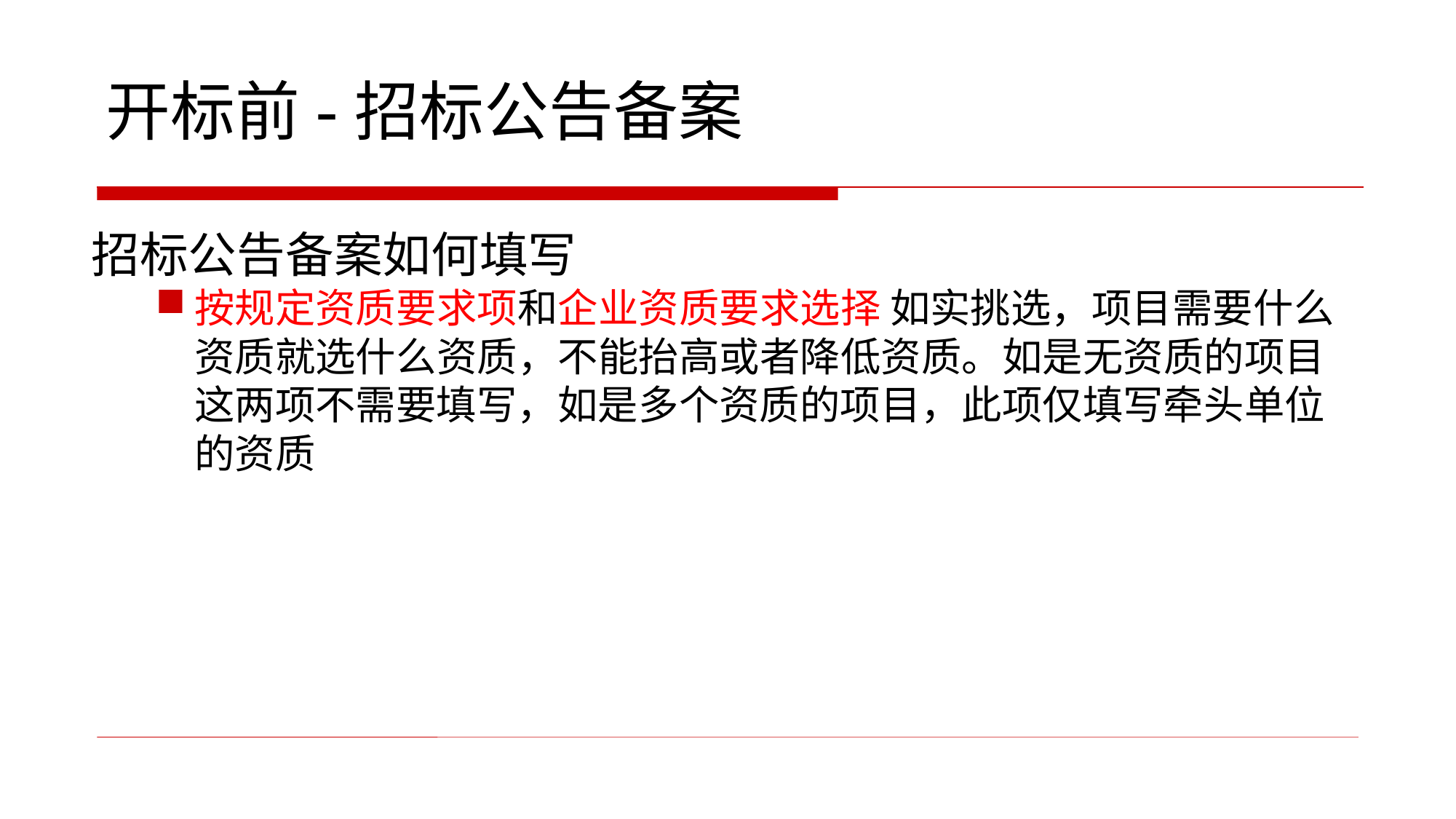

开标前-招标公告备案
招标公告备案如何填写
按规定资质要求项和企业资质要求选择 如实挑选，项目需要什么资质就选什么资质，不能抬高或者降低资质。如是无资质的项目这两项不需要填写，如是多个资质的项目，此项仅填写牵头单位的资质